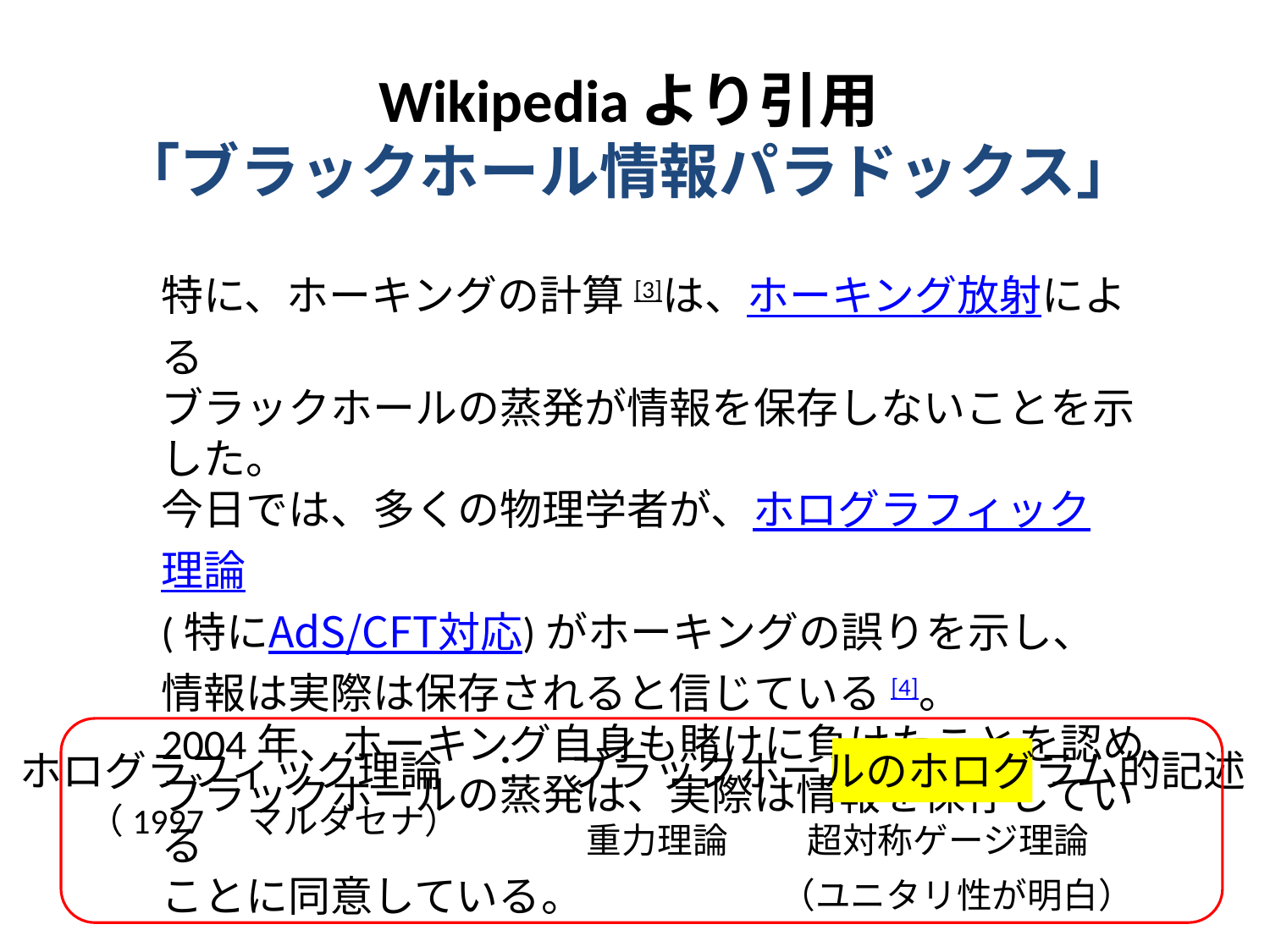

# Wikipediaより引用 「ブラックホール情報パラドックス」
特に、ホーキングの計算[3]は、ホーキング放射による
ブラックホールの蒸発が情報を保存しないことを示した。
今日では、多くの物理学者が、ホログラフィック理論
(特にAdS/CFT対応)がホーキングの誤りを示し、
情報は実際は保存されると信じている[4]。
2004年、ホーキング自身も賭けに負けたことを認め、
ブラックホールの蒸発は、実際は情報を保存している
ことに同意している。

ホログラフィック理論　：　ブラックホールのホログラム的記述

（1997　マルダセナ）
重力理論
超対称ゲージ理論
（ユニタリ性が明白）